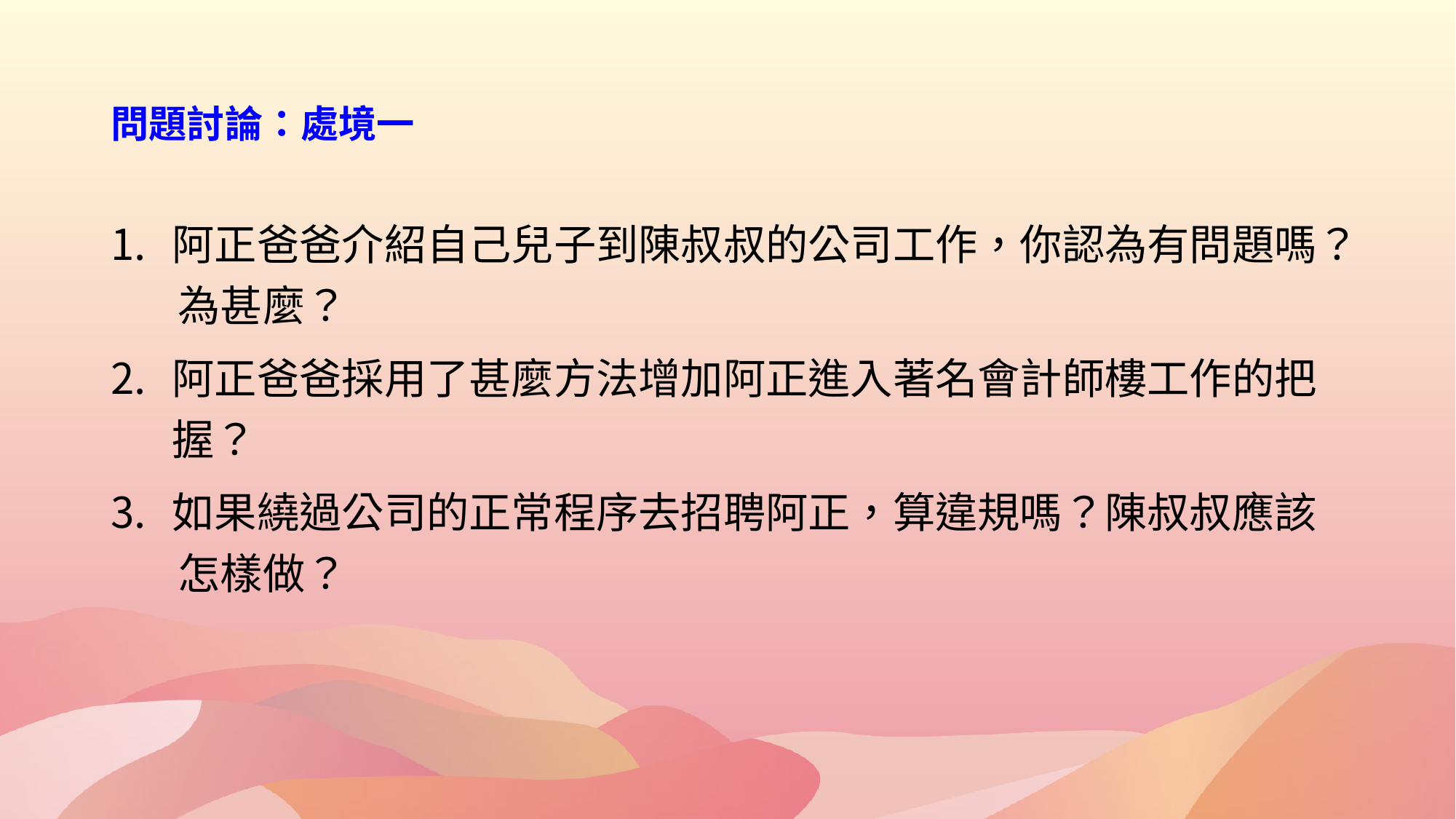

# 問題討論：處境一
阿正爸爸介紹自己兒子到陳叔叔的公司工作，你認為有問題嗎？
      為甚麼？
阿正爸爸採用了甚麼方法增加阿正進入著名會計師樓工作的把
　  握？
如果繞過公司的正常程序去招聘阿正，算違規嗎？陳叔叔應該
      怎樣做？